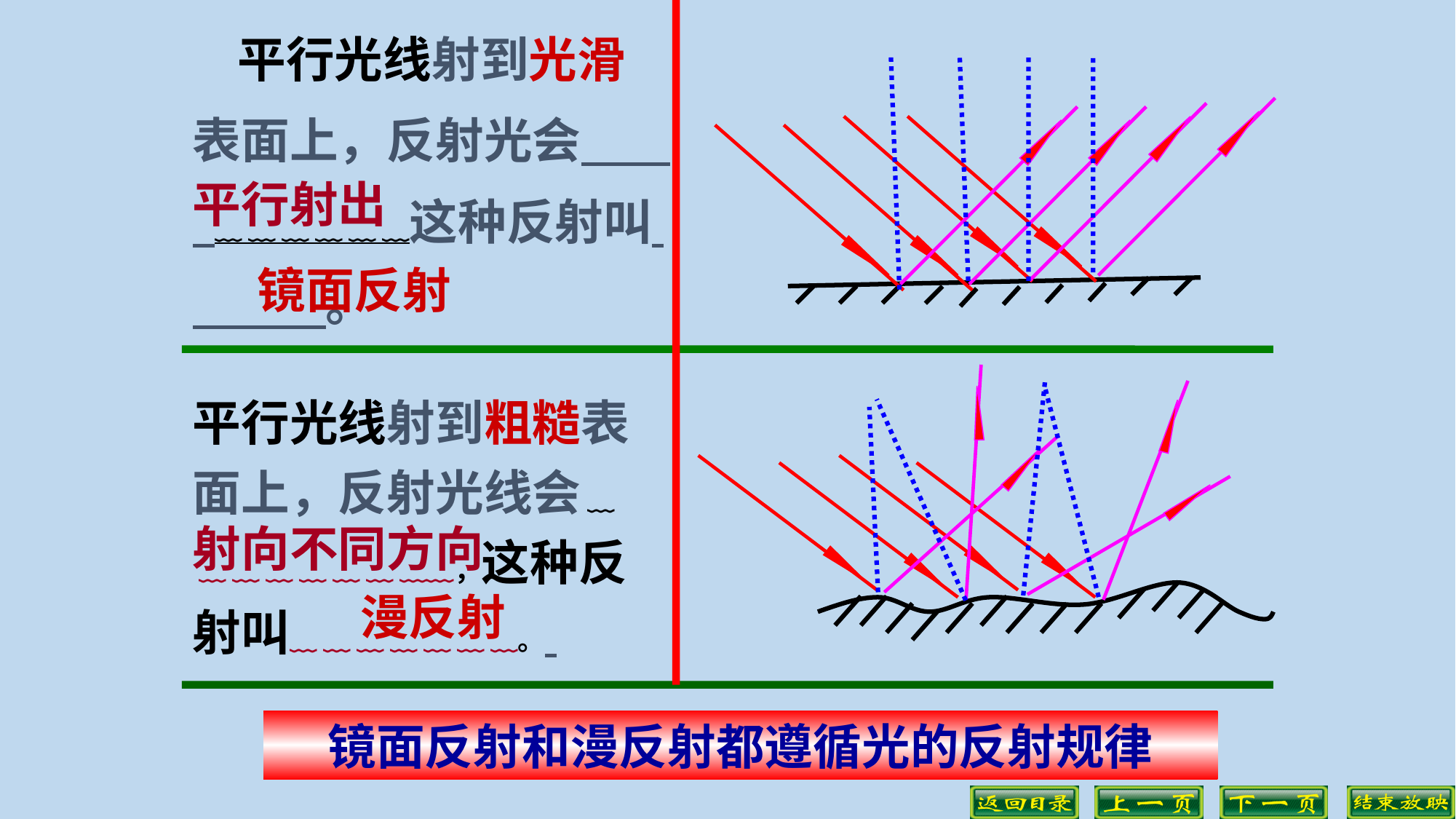

平行光线射到光滑表面上，反射光会           ﹏ ﹏ ﹏ ﹏ ﹏ ﹏这种反射叫              。

﹏
平行射出
镜面反射

平行光线射到粗糙表面上，反射光线会 ﹏ ﹏ ﹏ ﹏ ﹏ ﹏ ﹏ ﹏﹏，这种反射叫﹏ ﹏ ﹏ ﹏ ﹏ ﹏ ﹏。

射向不同方向

漫反射

镜面反射和漫反射都遵循光的反射规律